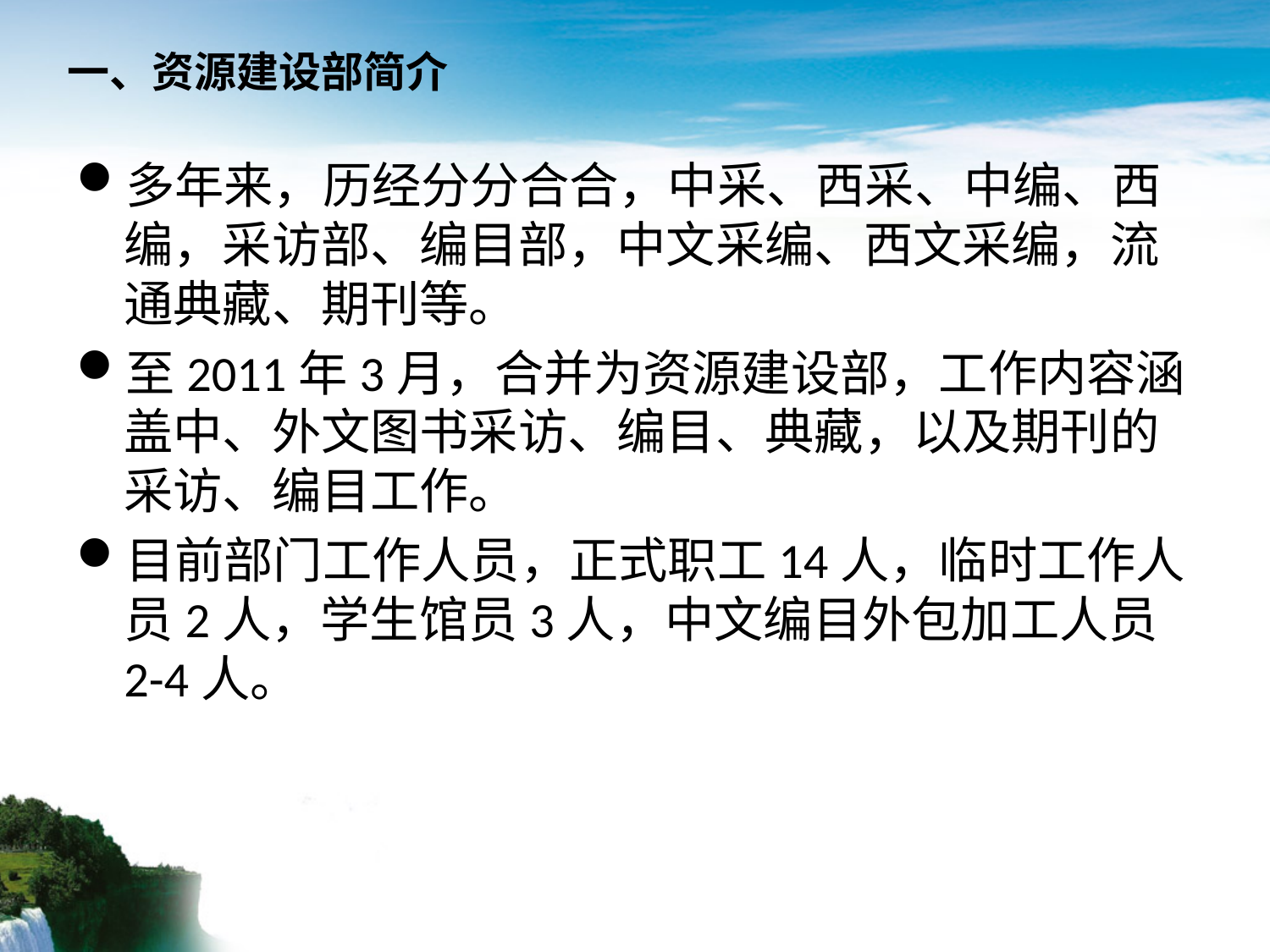

# 一、资源建设部简介
多年来，历经分分合合，中采、西采、中编、西编，采访部、编目部，中文采编、西文采编，流通典藏、期刊等。
至2011年3月，合并为资源建设部，工作内容涵盖中、外文图书采访、编目、典藏，以及期刊的采访、编目工作。
目前部门工作人员，正式职工14人，临时工作人员2人，学生馆员3人，中文编目外包加工人员2-4人。